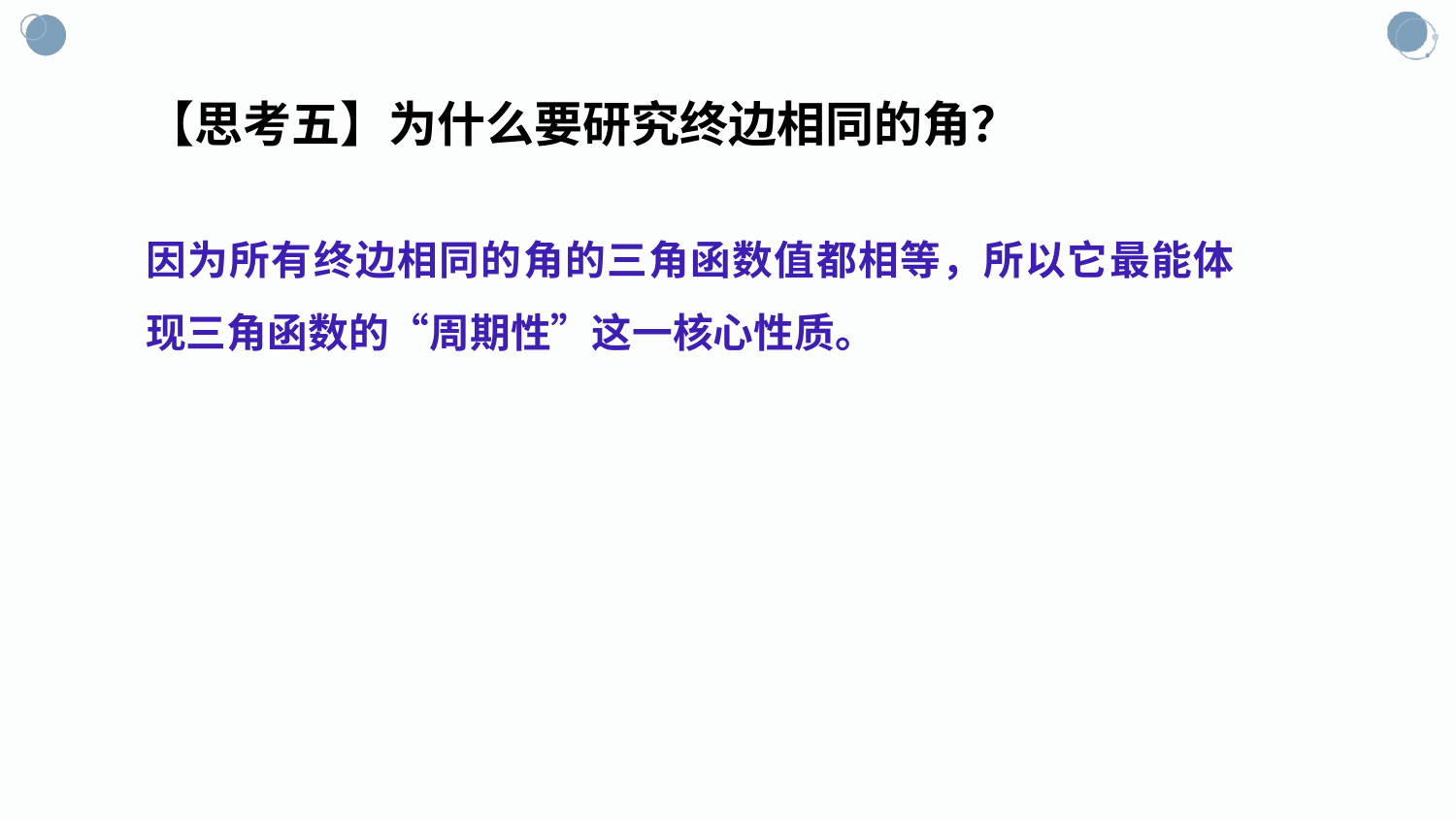

【思考五】为什么要研究终边相同的角？
因为所有终边相同的角的三角函数值都相等，所以它最能体现三角函数的“周期性”这一核心性质。